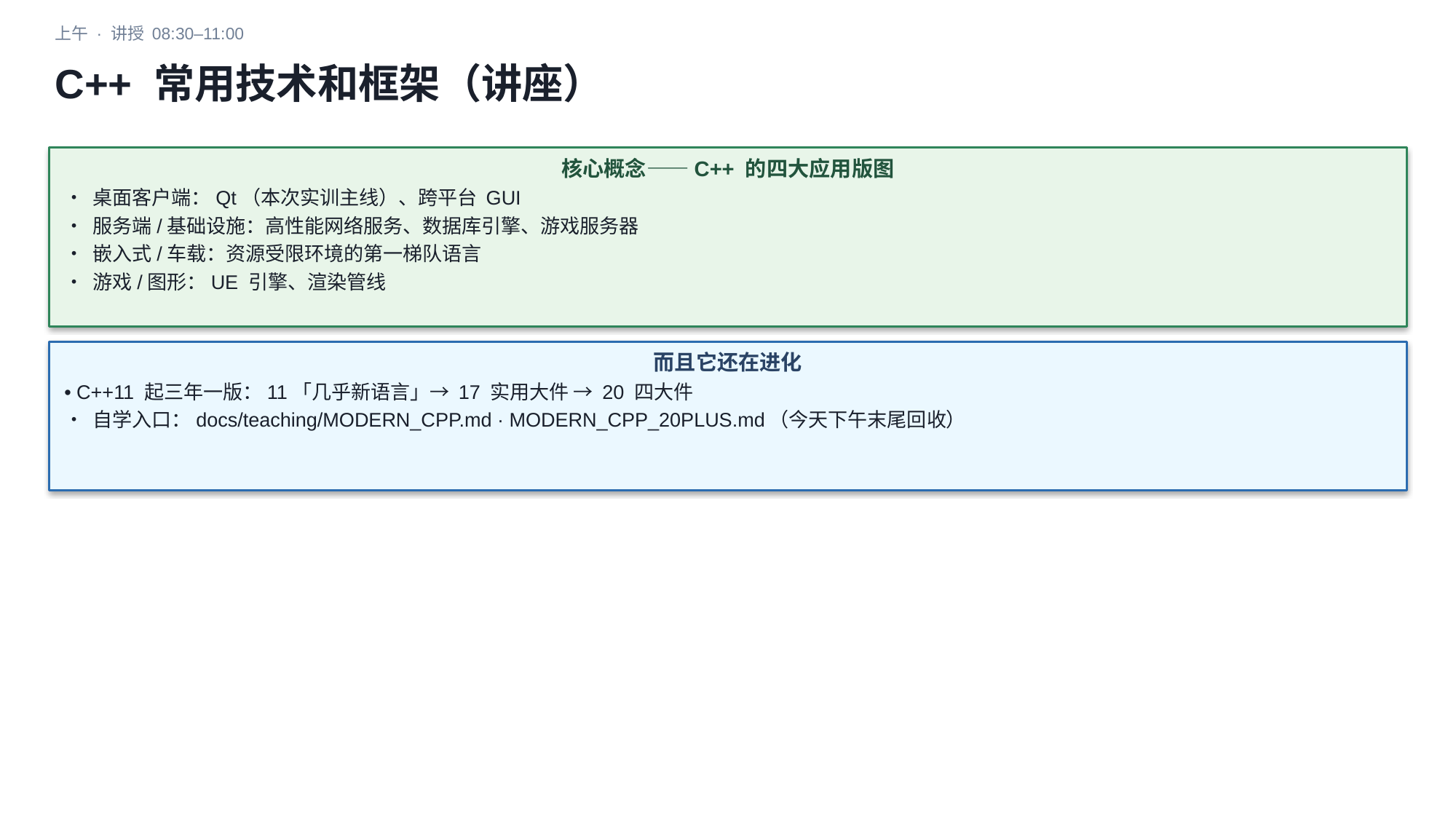

上午 · 讲授 08:30–11:00
C++ 常用技术和框架（讲座）
核心概念——C++ 的四大应用版图
• 桌面客户端：Qt（本次实训主线）、跨平台 GUI
• 服务端/基础设施：高性能网络服务、数据库引擎、游戏服务器
• 嵌入式/车载：资源受限环境的第一梯队语言
• 游戏/图形：UE 引擎、渲染管线
而且它还在进化
• C++11 起三年一版：11「几乎新语言」→ 17 实用大件 → 20 四大件
• 自学入口：docs/teaching/MODERN_CPP.md · MODERN_CPP_20PLUS.md（今天下午末尾回收）